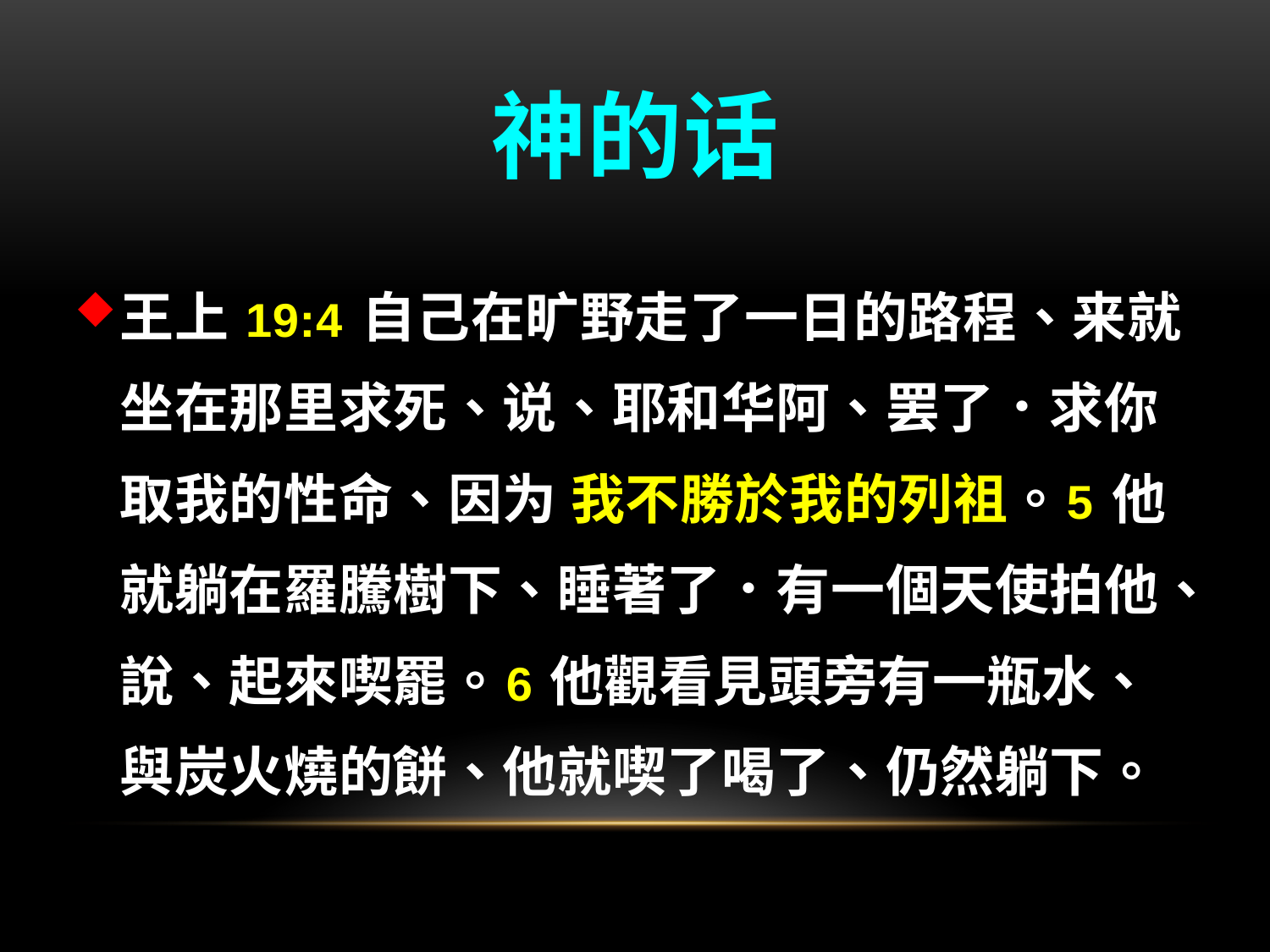

# 神的话
王上 19:4 自己在旷野走了一日的路程、来就坐在那里求死、说、耶和华阿、罢了．求你取我的性命、因为 我不勝於我的列祖。5 他就躺在羅騰樹下、睡著了．有一個天使拍他、說、起來喫罷。6 他觀看見頭旁有一瓶水、與炭火燒的餅、他就喫了喝了、仍然躺下。